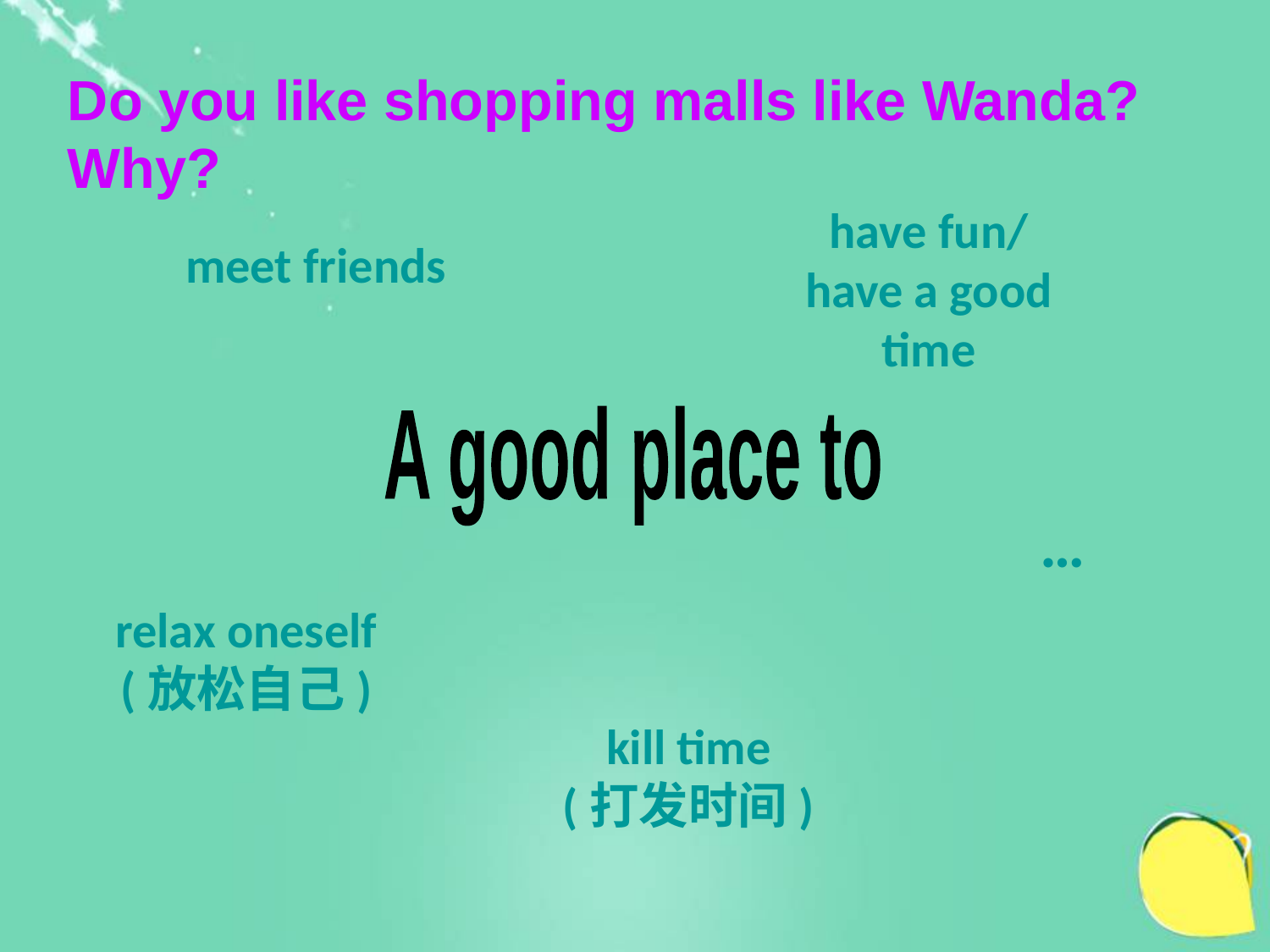

Do you like shopping malls like Wanda?
Why?
have fun/
have a good time
meet friends
A good place to
…
relax oneself
(放松自己)
kill time
(打发时间)